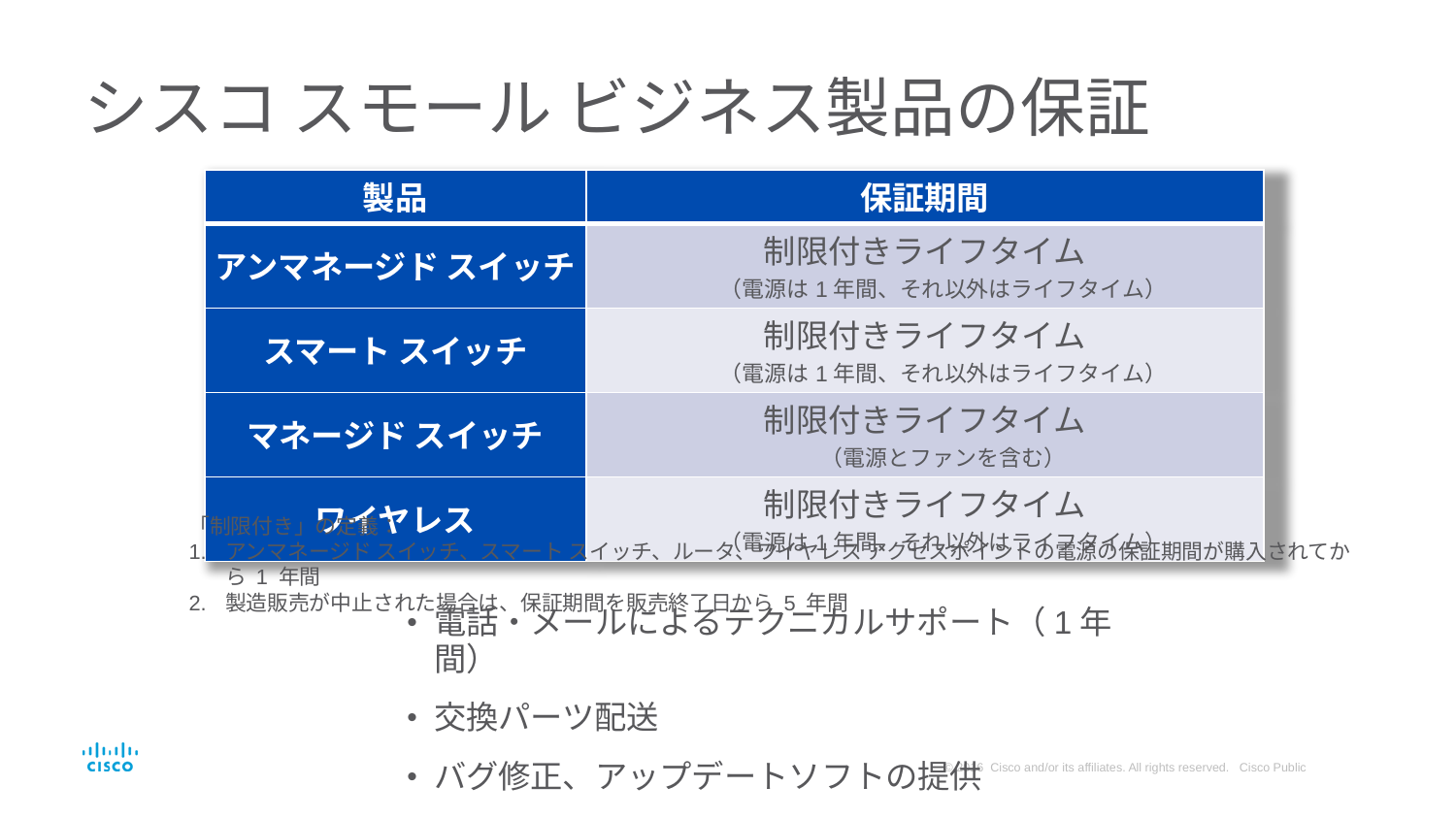

# シスコ スモール ビジネス製品の保証
| 製品 | 保証期間 |
| --- | --- |
| アンマネージド スイッチ | 制限付きライフタイム （電源は1年間、それ以外はライフタイム） |
| スマート スイッチ | 制限付きライフタイム （電源は1年間、それ以外はライフタイム） |
| マネージド スイッチ | 制限付きライフタイム （電源とファンを含む） |
| ワイヤレス | 制限付きライフタイム （電源は1年間、それ以外はライフタイム） |
「制限付き」の定義：
アンマネージド スイッチ、スマート スイッチ、ルータ、ワイヤレス アクセスポイントの電源の保証期間が購入されてから 1 年間
製造販売が中止された場合は、保証期間を販売終了日から 5 年間
電話・メールによるテクニカルサポート（1年間）
交換パーツ配送
バグ修正、アップデートソフトの提供